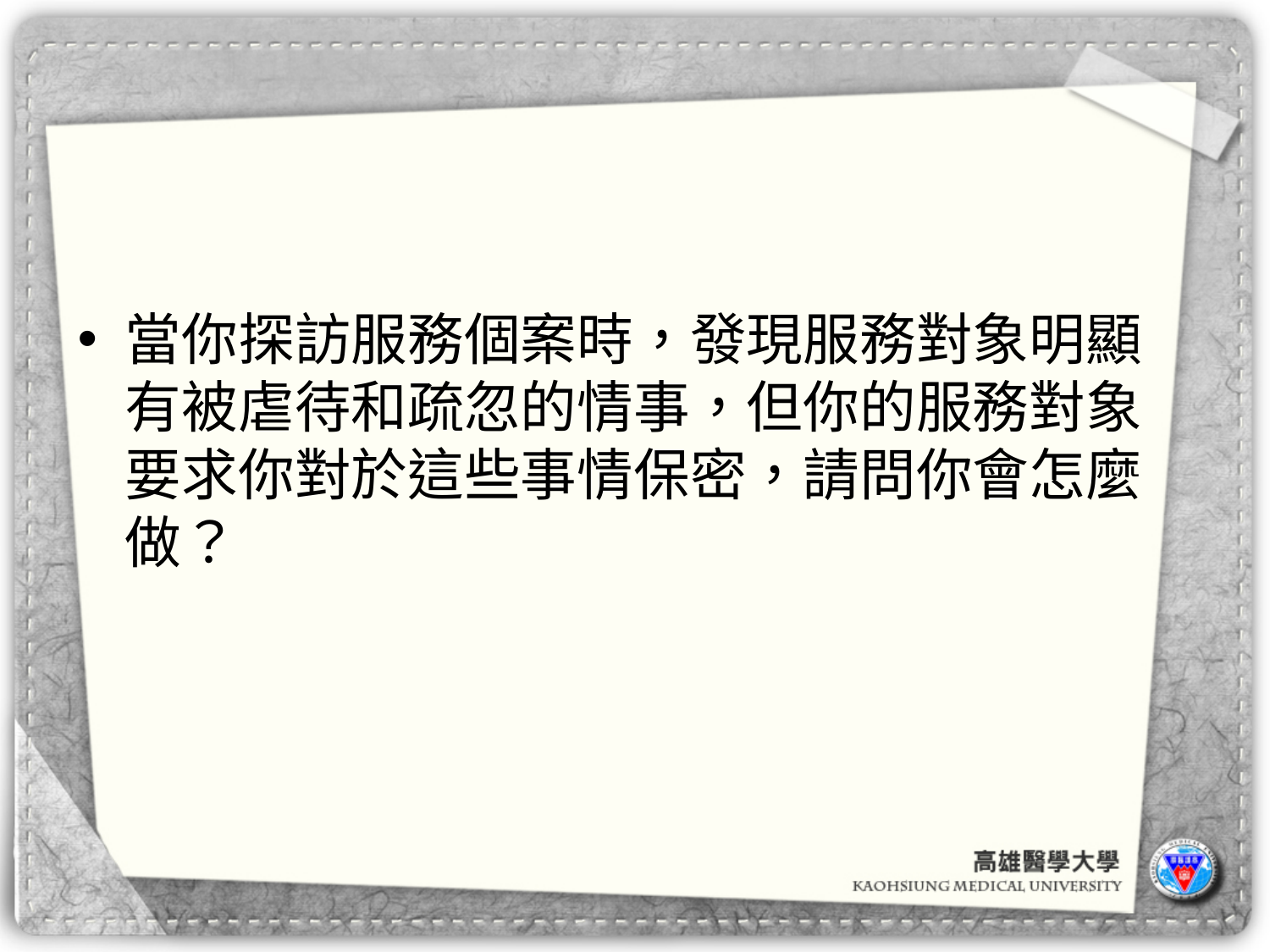

#
當你探訪服務個案時，發現服務對象明顯有被虐待和疏忽的情事，但你的服務對象要求你對於這些事情保密，請問你會怎麼做？